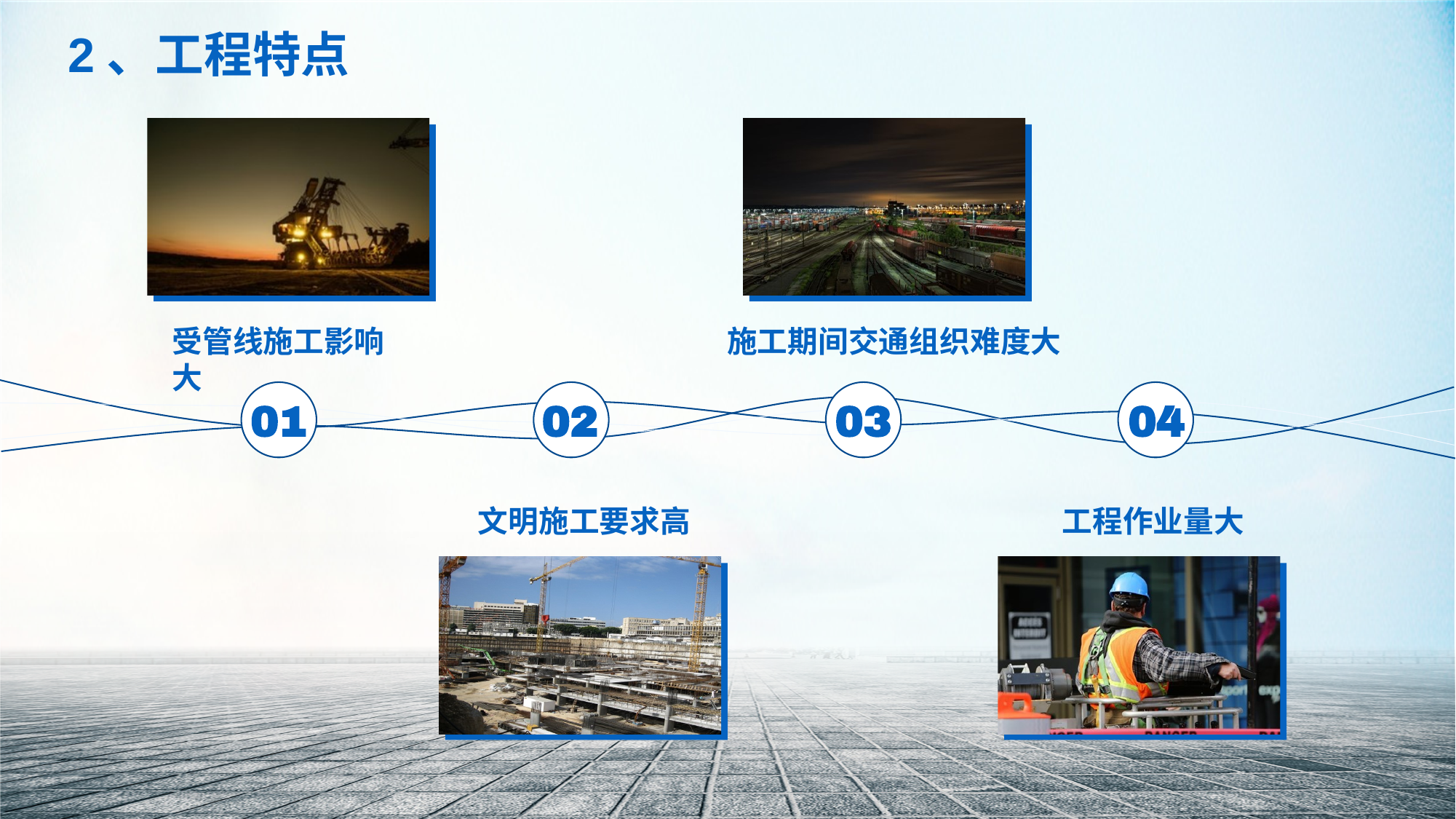

2、工程特点

受管线施工影响大
施工期间交通组织难度大

01

02

03

04

文明施工要求高
工程作业量大